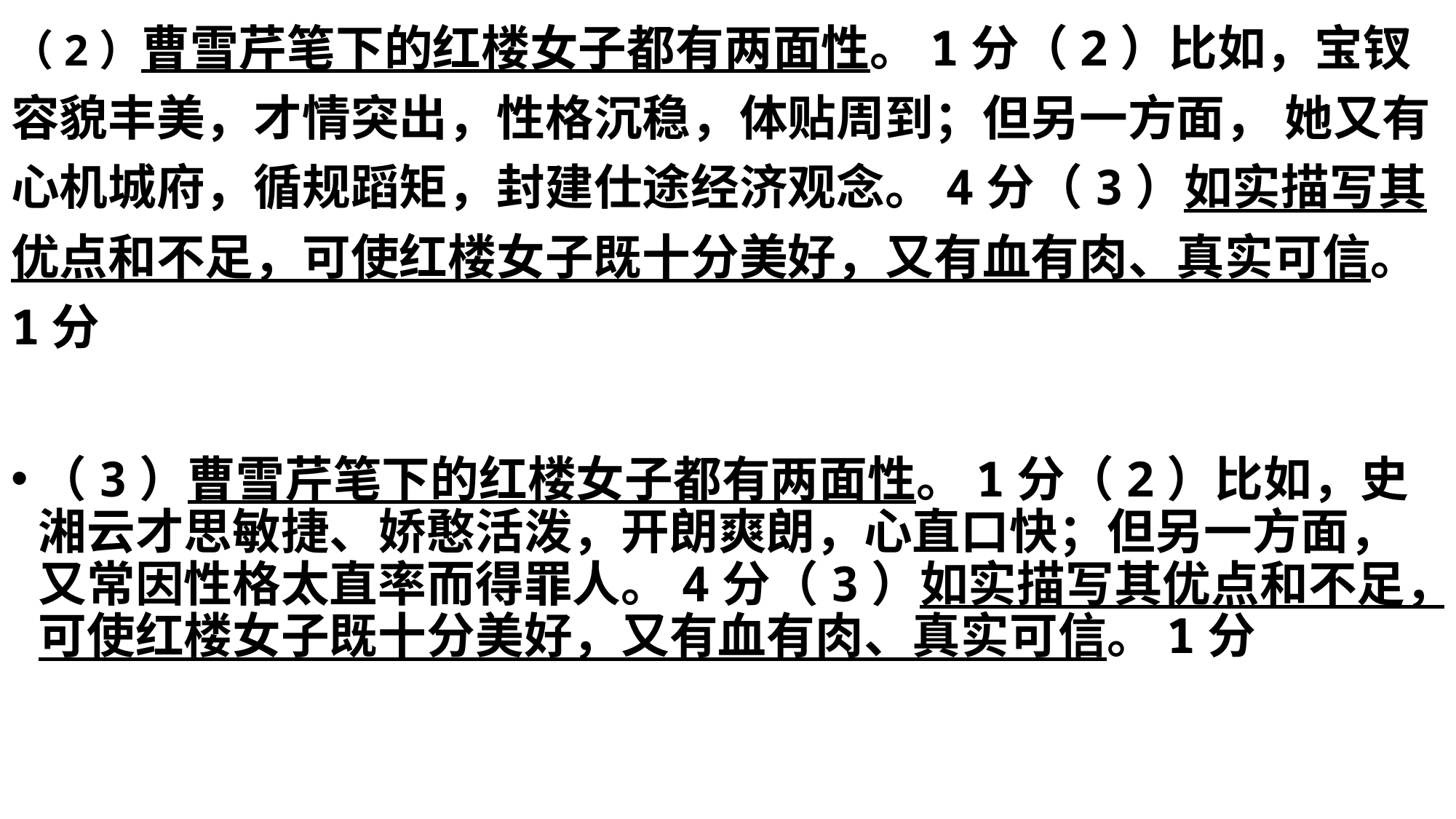

（2）曹雪芹笔下的红楼女子都有两面性。1分（2）比如，宝钗容貌丰美，才情突出，性格沉稳，体贴周到；但另一方面， 她又有心机城府，循规蹈矩，封建仕途经济观念。4分（3）如实描写其优点和不足，可使红楼女子既十分美好，又有血有肉、真实可信。1分

（3）曹雪芹笔下的红楼女子都有两面性。1分（2）比如，史湘云才思敏捷、娇憨活泼，开朗爽朗，心直口快；但另一方面，又常因性格太直率而得罪人。4分（3）如实描写其优点和不足，可使红楼女子既十分美好，又有血有肉、真实可信。1分